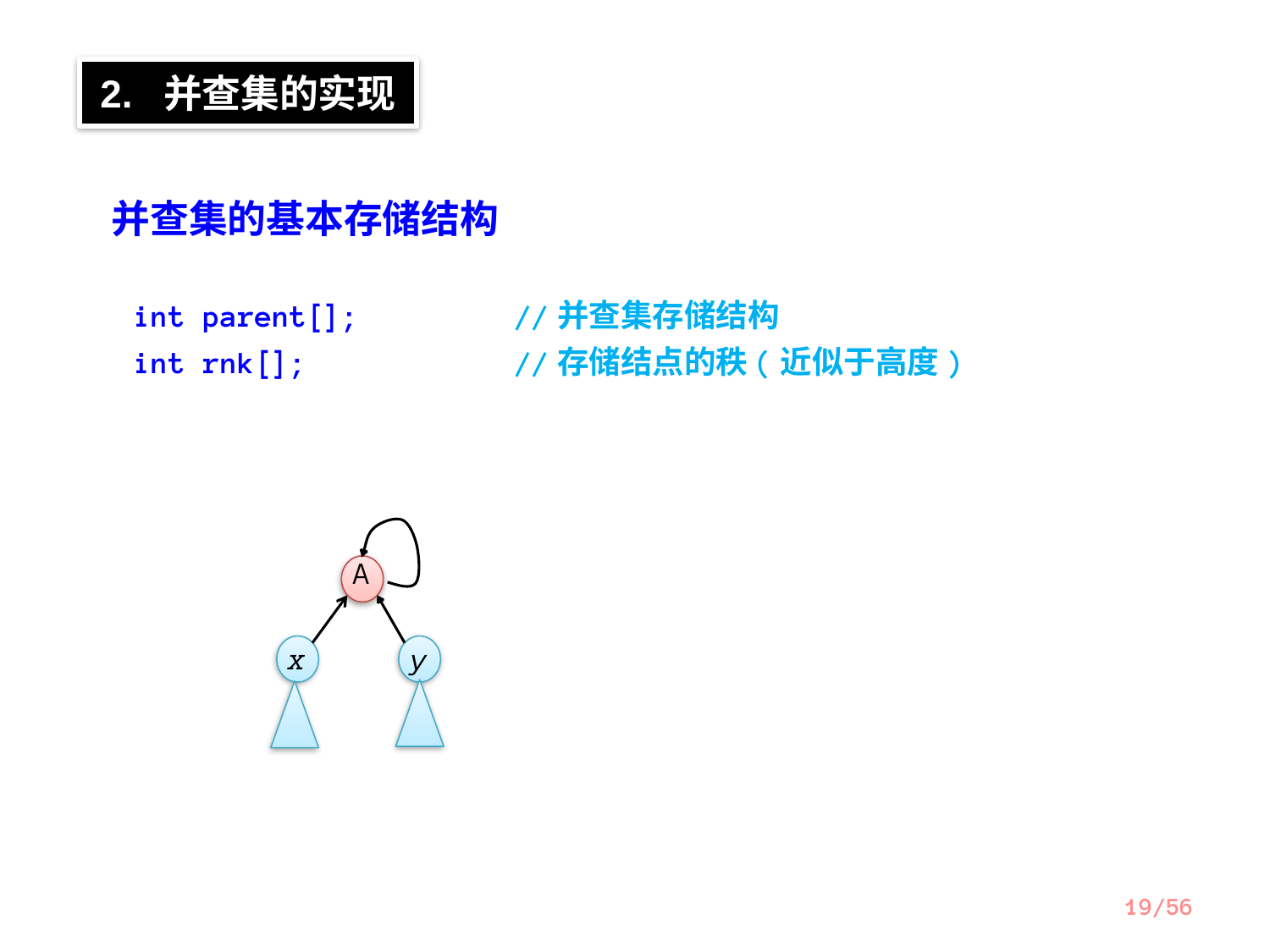

2.  并查集的实现
并查集的基本存储结构
int parent[]; 		//并查集存储结构
int rnk[];		//存储结点的秩(近似于高度)

A

x
y

19/56